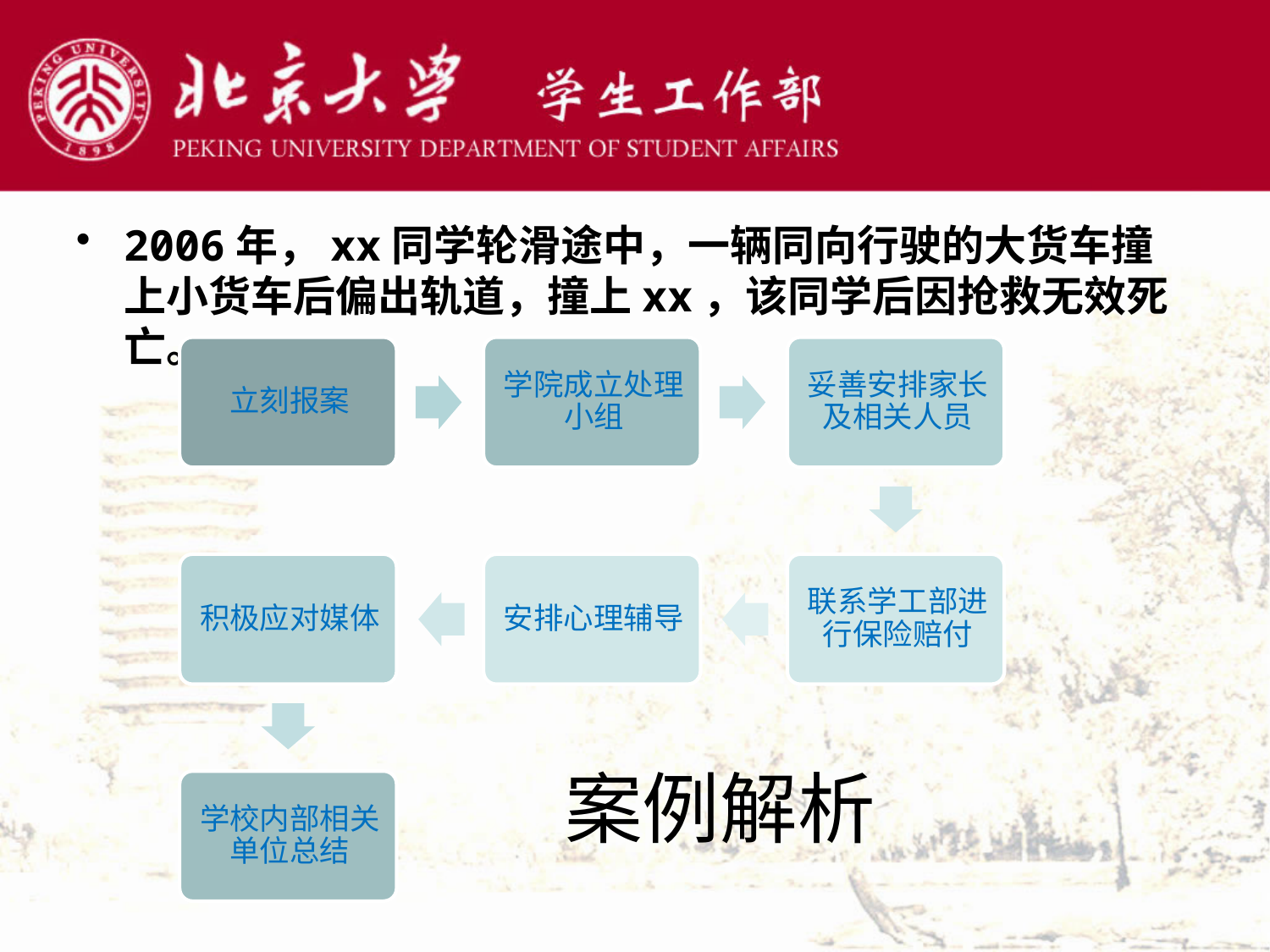

2006年，xx同学轮滑途中，一辆同向行驶的大货车撞上小货车后偏出轨道，撞上xx，该同学后因抢救无效死亡。
立刻报案

学院成立处理小组

妥善安排家长及相关人员

联系学工部进行保险赔付

安排心理辅导

积极应对媒体

学校内部相关单位总结
# 案例解析